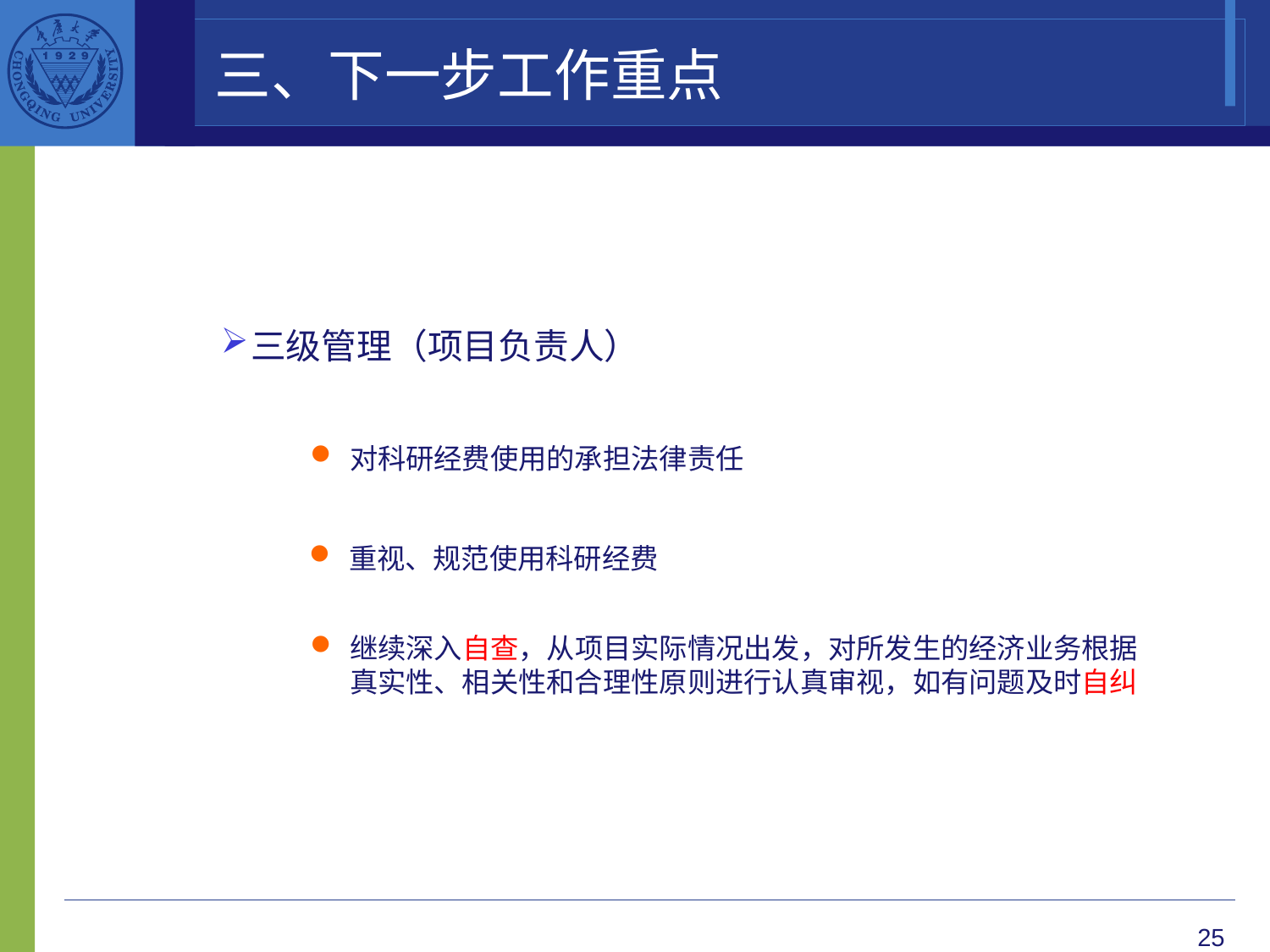

三、下一步工作重点
三级管理（项目负责人）
对科研经费使用的承担法律责任
重视、规范使用科研经费
继续深入自查，从项目实际情况出发，对所发生的经济业务根据真实性、相关性和合理性原则进行认真审视，如有问题及时自纠
25